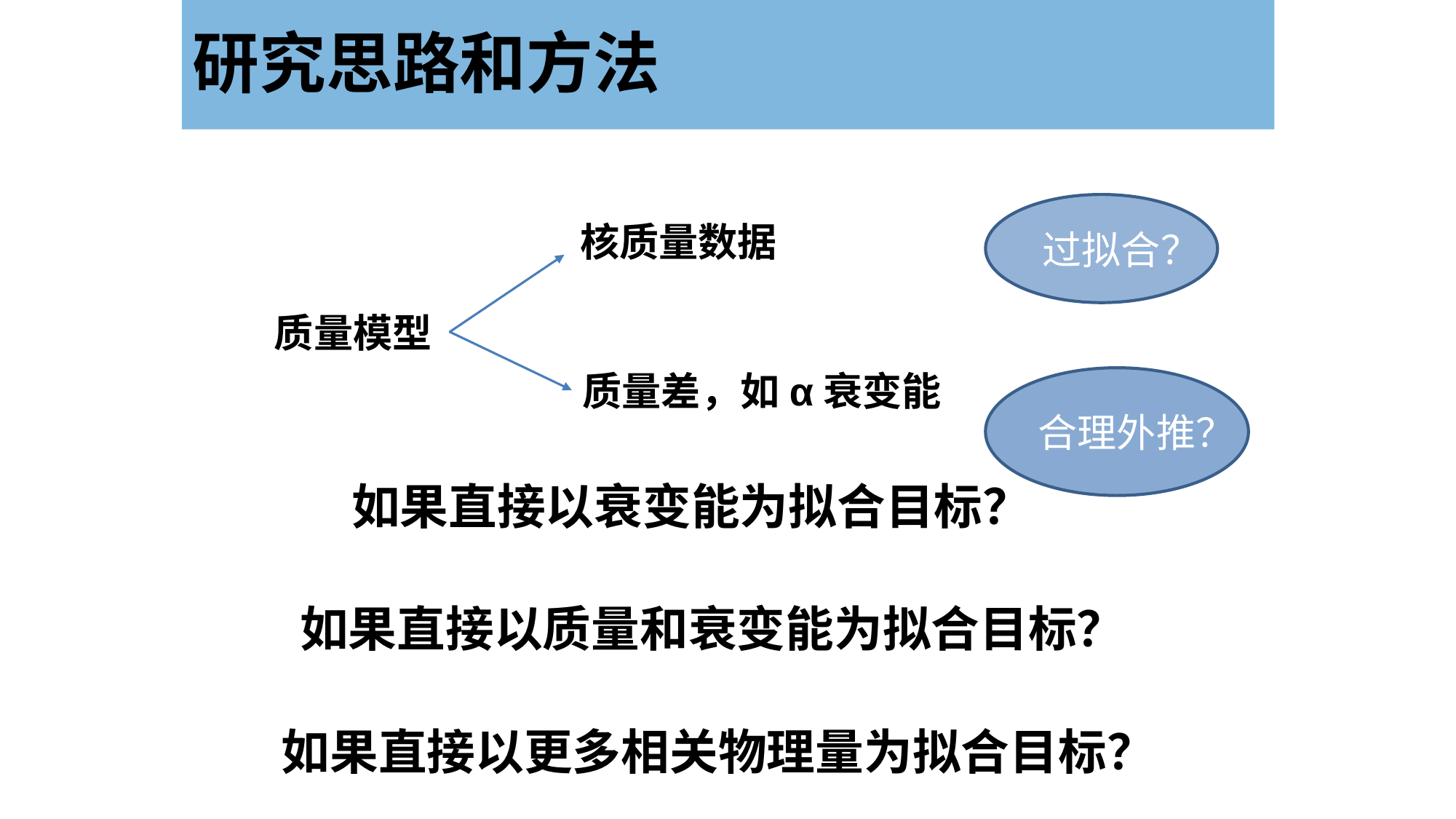

研究思路和方法
过拟合？
核质量数据
质量模型
质量差，如α衰变能
合理外推？
如果直接以衰变能为拟合目标？
如果直接以质量和衰变能为拟合目标？
如果直接以更多相关物理量为拟合目标？